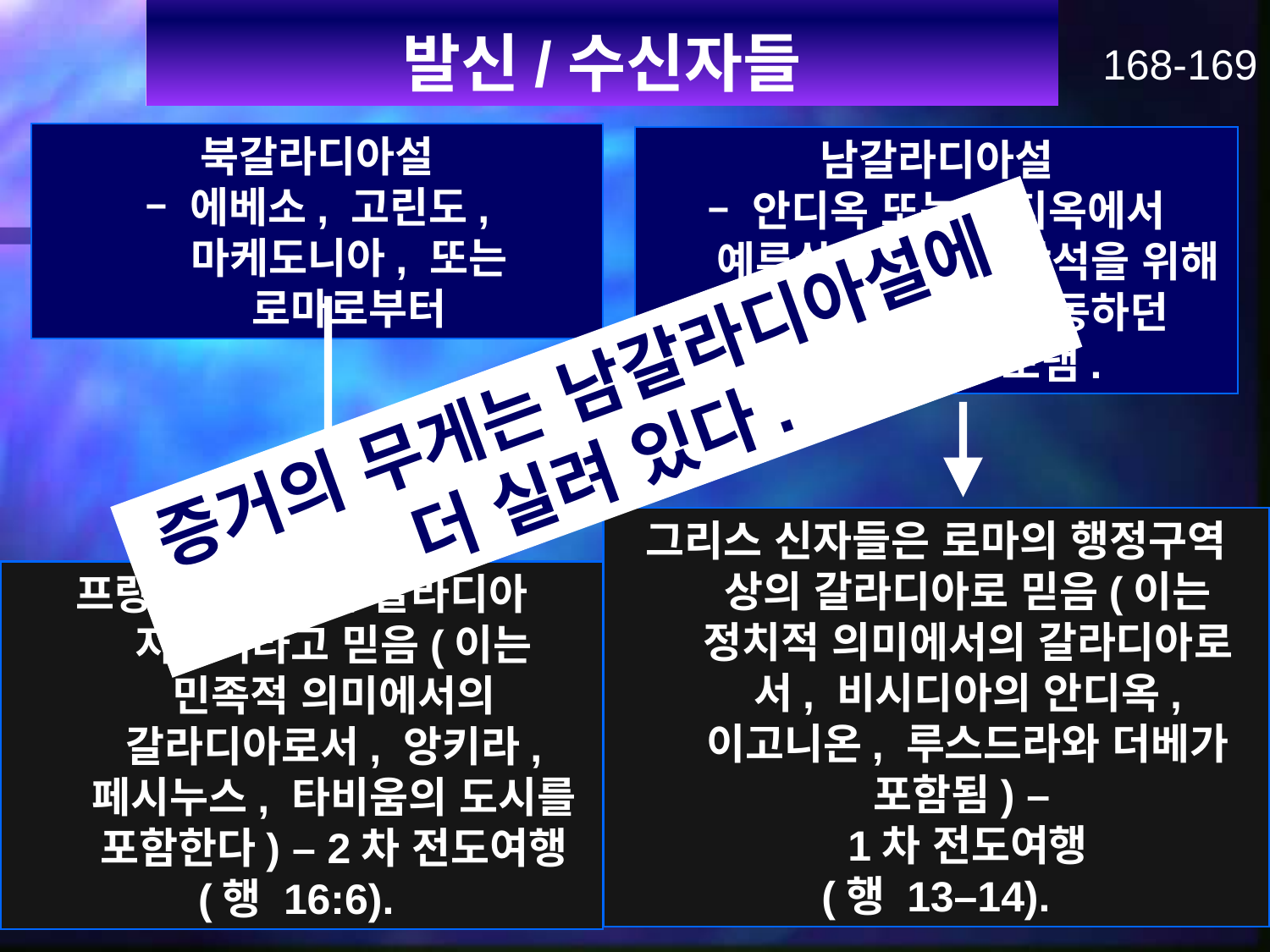

발신/수신자들
168-169
북갈라디아설
– 에베소, 고린도, 마케도니아, 또는 로마로부터
남갈라디아설
– 안디옥 또는 안디옥에서 예루살렘 공의회 참석을 위해 예루살렘으로 이동하던 경로에서 보냄.

증거의 무게는 남갈라디아설에
더 실려 있다.

그리스 신자들은 로마의 행정구역 상의 갈라디아로 믿음(이는 정치적 의미에서의 갈라디아로서, 비시디아의 안디옥, 이고니온, 루스드라와 더베가 포함됨) –
1차 전도여행
(행 13–14).
프랑스 신자들은 갈라디아 지방이라고 믿음(이는 민족적 의미에서의 갈라디아로서, 앙키라, 페시누스, 타비움의 도시를 포함한다) – 2차 전도여행
(행 16:6).